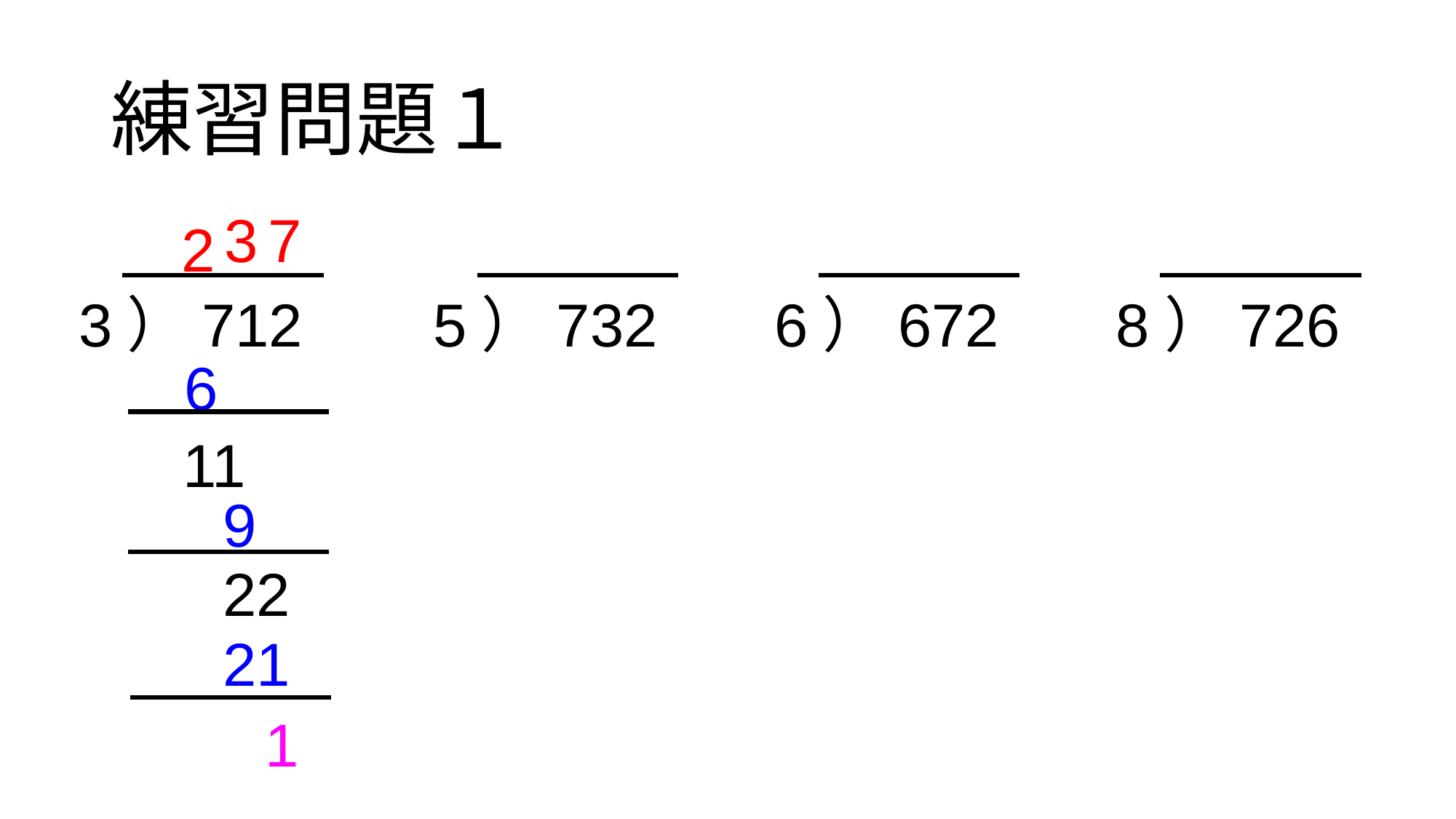

# 練習問題１
2
3
7
3）712
5）732
6）672
8）726
6
11
9
22
21
1